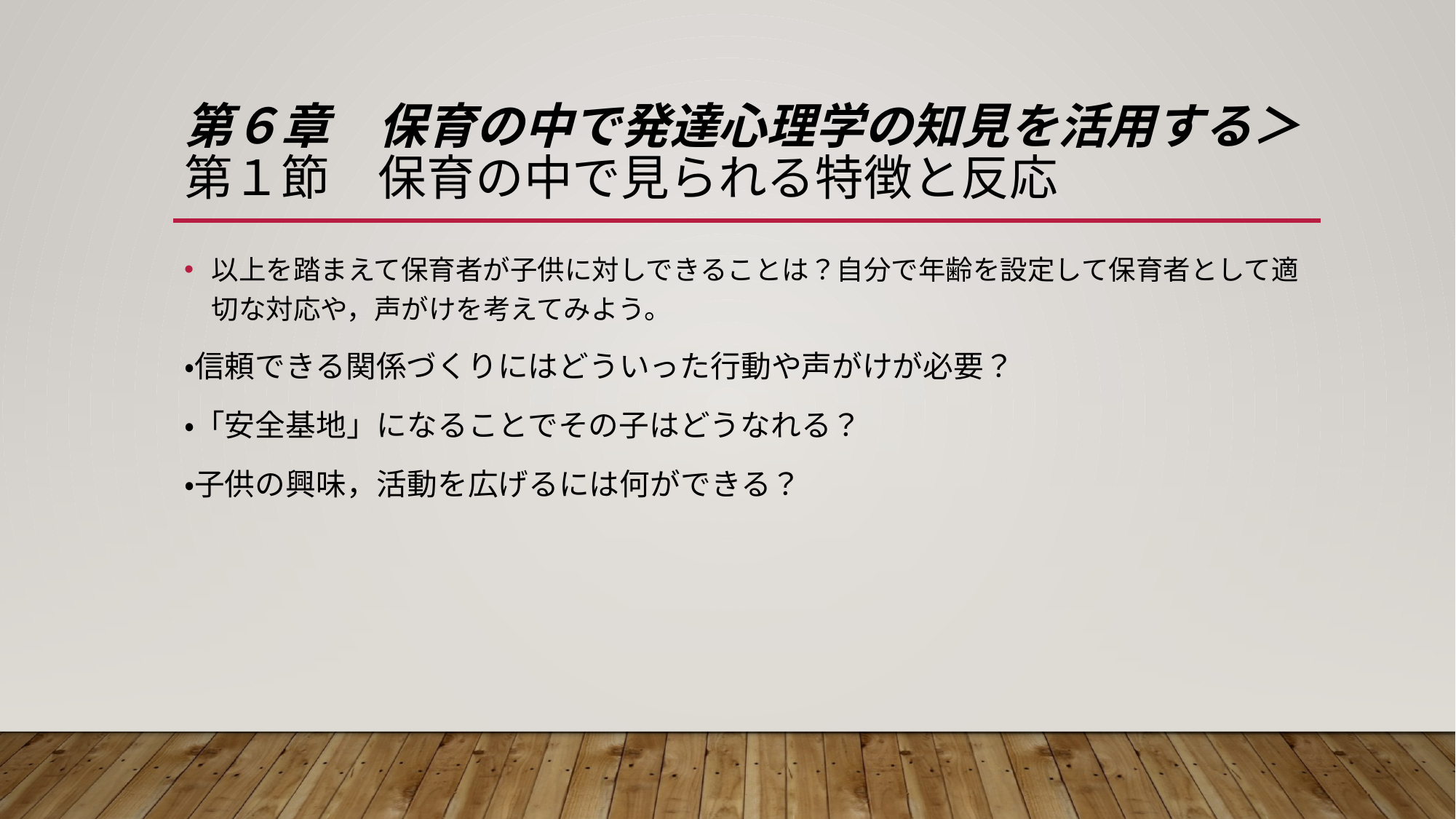

# 第６章　保育の中で発達心理学の知見を活用する＞ 第１節　保育の中で見られる特徴と反応
以上を踏まえて保育者が子供に対しできることは？自分で年齢を設定して保育者として適切な対応や，声がけを考えてみよう。
・信頼できる関係づくりにはどういった行動や声がけが必要？
・「安全基地」になることでその子はどうなれる？
・子供の興味，活動を広げるには何ができる？